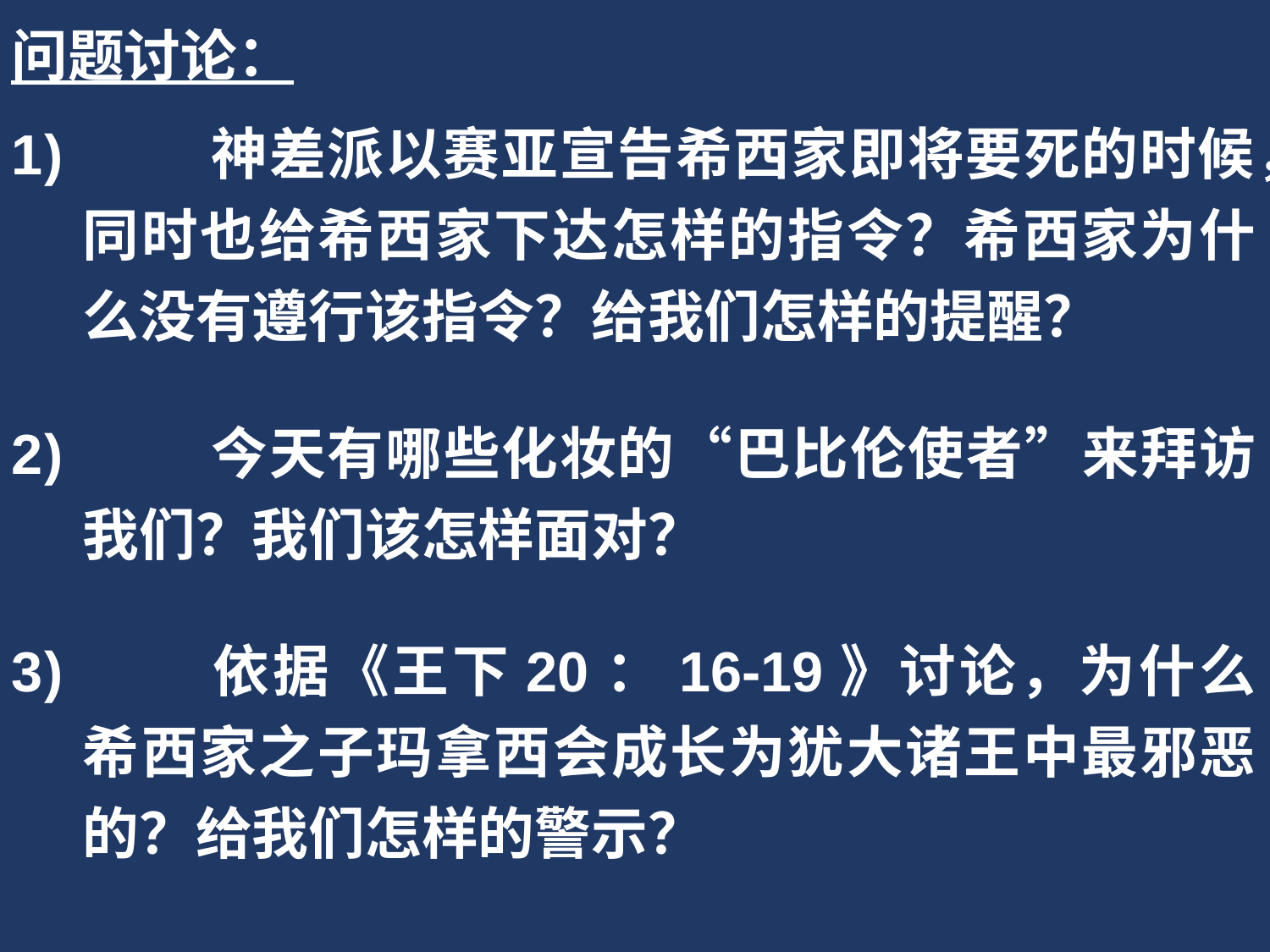

问题讨论：
	神差派以赛亚宣告希西家即将要死的时候，同时也给希西家下达怎样的指令？希西家为什么没有遵行该指令？给我们怎样的提醒？

	今天有哪些化妆的“巴比伦使者”来拜访我们？我们该怎样面对？

	依据《王下20：16-19》讨论，为什么希西家之子玛拿西会成长为犹大诸王中最邪恶的？给我们怎样的警示？